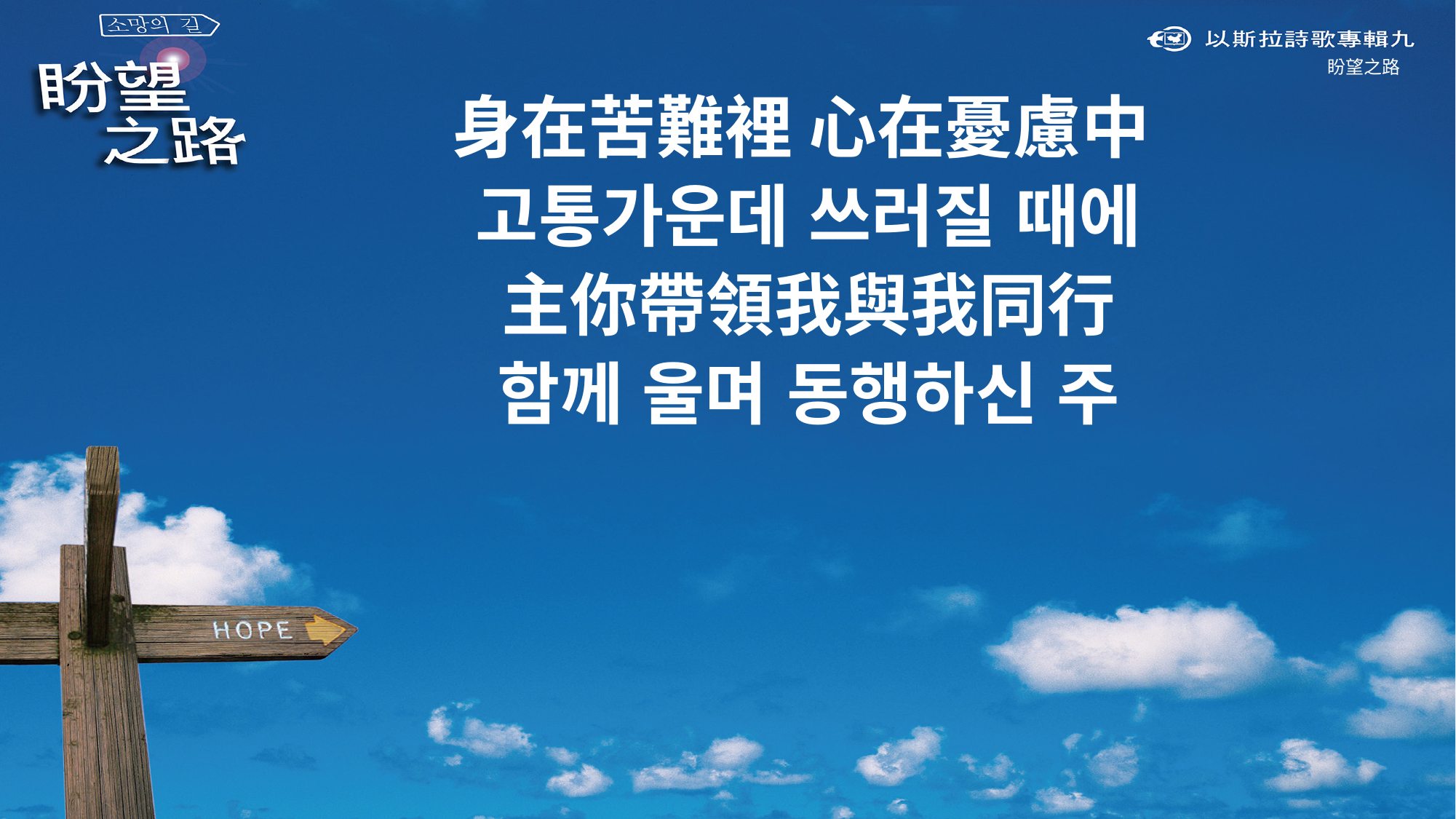

盼望之路
身在苦難裡 心在憂慮中
고통가운데 쓰러질 때에
主你帶領我與我同行
함께 울며 동행하신 주